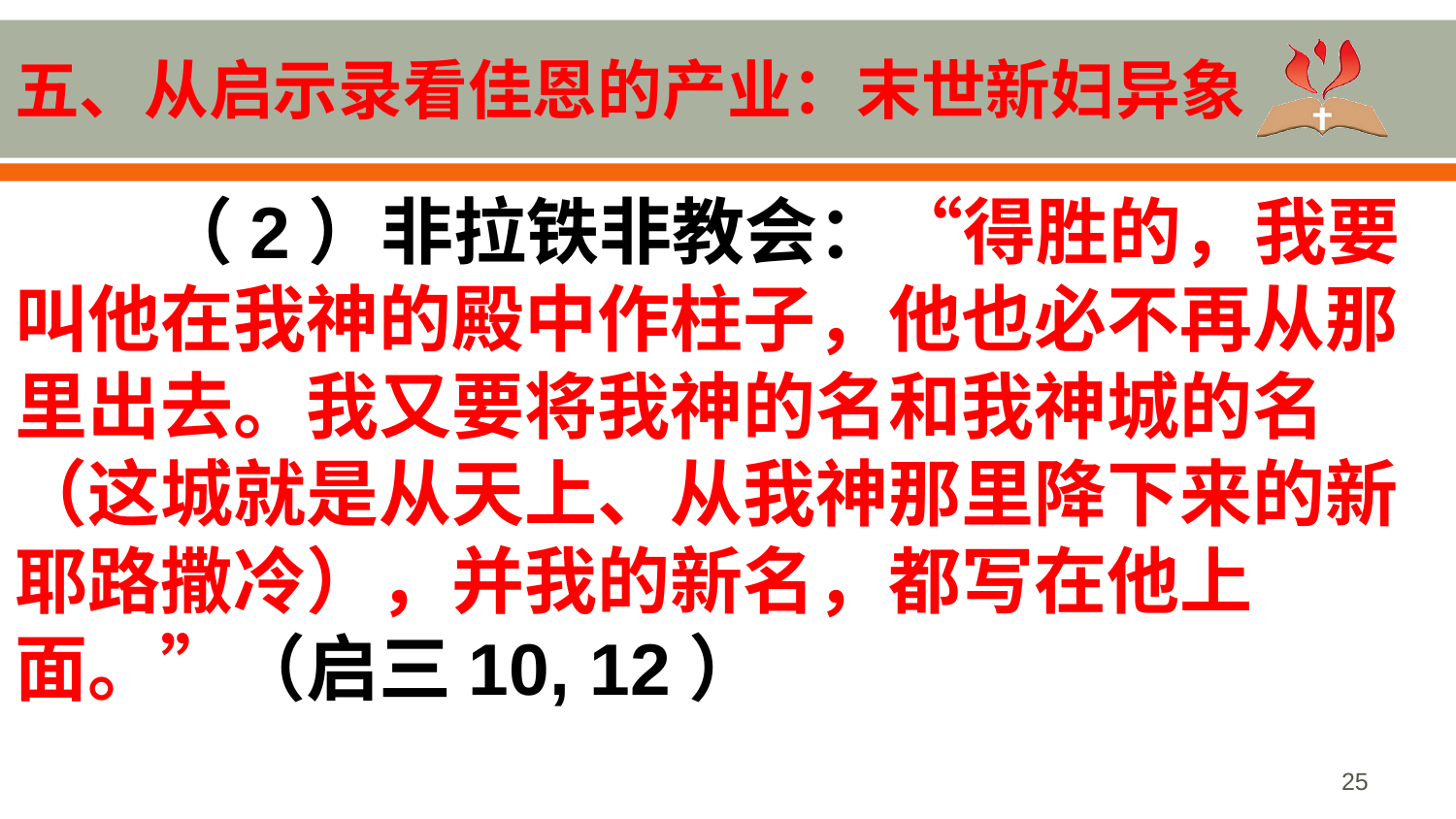

# 五、从启示录看佳恩的产业：末世新妇异象
 	（2）非拉铁非教会：“得胜的，我要叫他在我神的殿中作柱子，他也必不再从那里出去。我又要将我神的名和我神城的名（这城就是从天上、从我神那里降下来的新耶路撒冷），并我的新名，都写在他上面。”（启三10, 12）

25